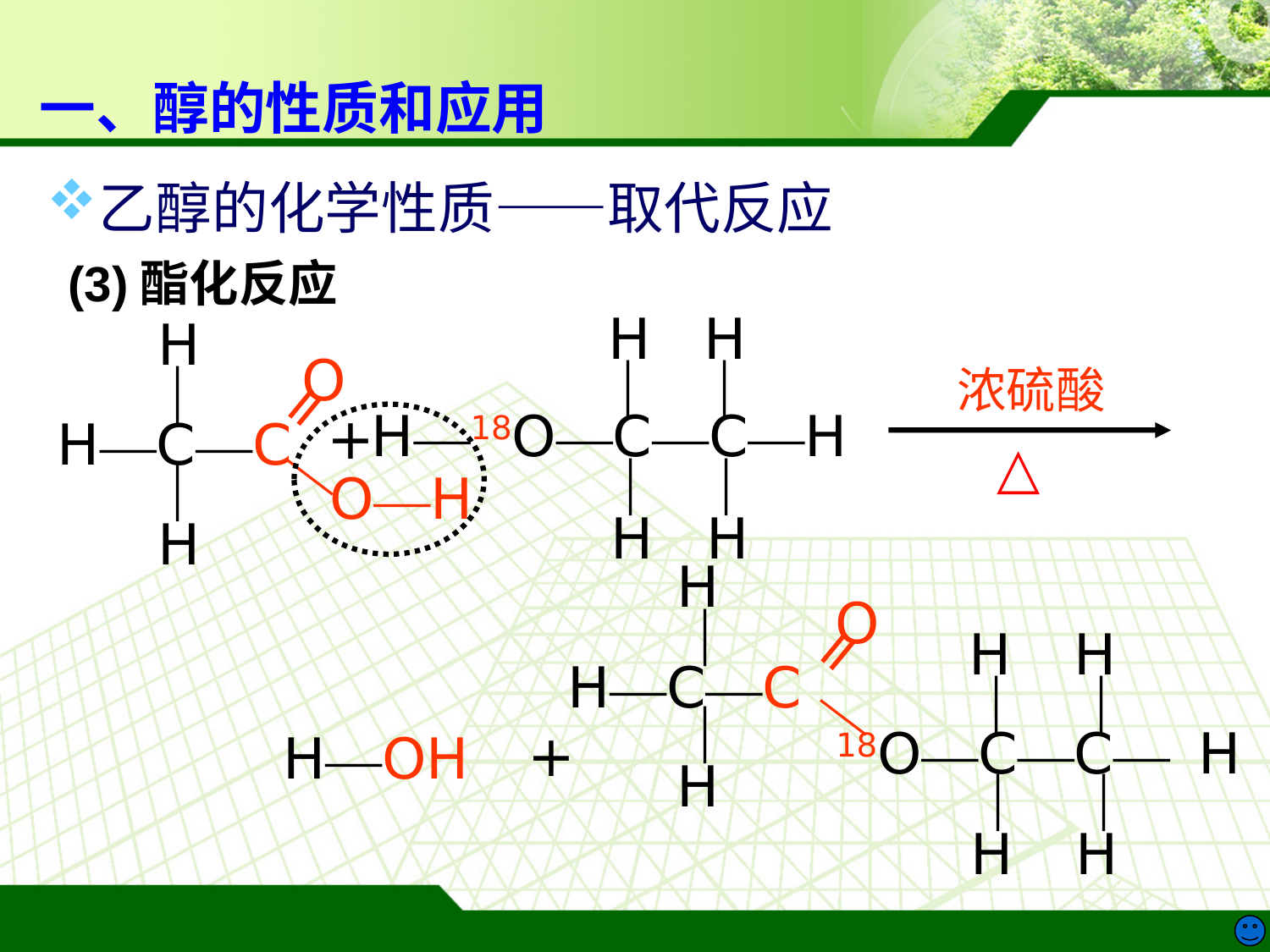

# 一、醇的性质和应用
乙醇的化学性质——取代反应
(3)酯化反应
H
H
—
—
H—18O—C—C—H
—
—
H
H
H
O
—
=
H—C—C
—
—
O—H
H
 浓硫酸
△
+

H
O
—
=
H
H
H—C—C
—
—
—
—
H
—
—
H
H
18O—C—C—  H
+
H—OH